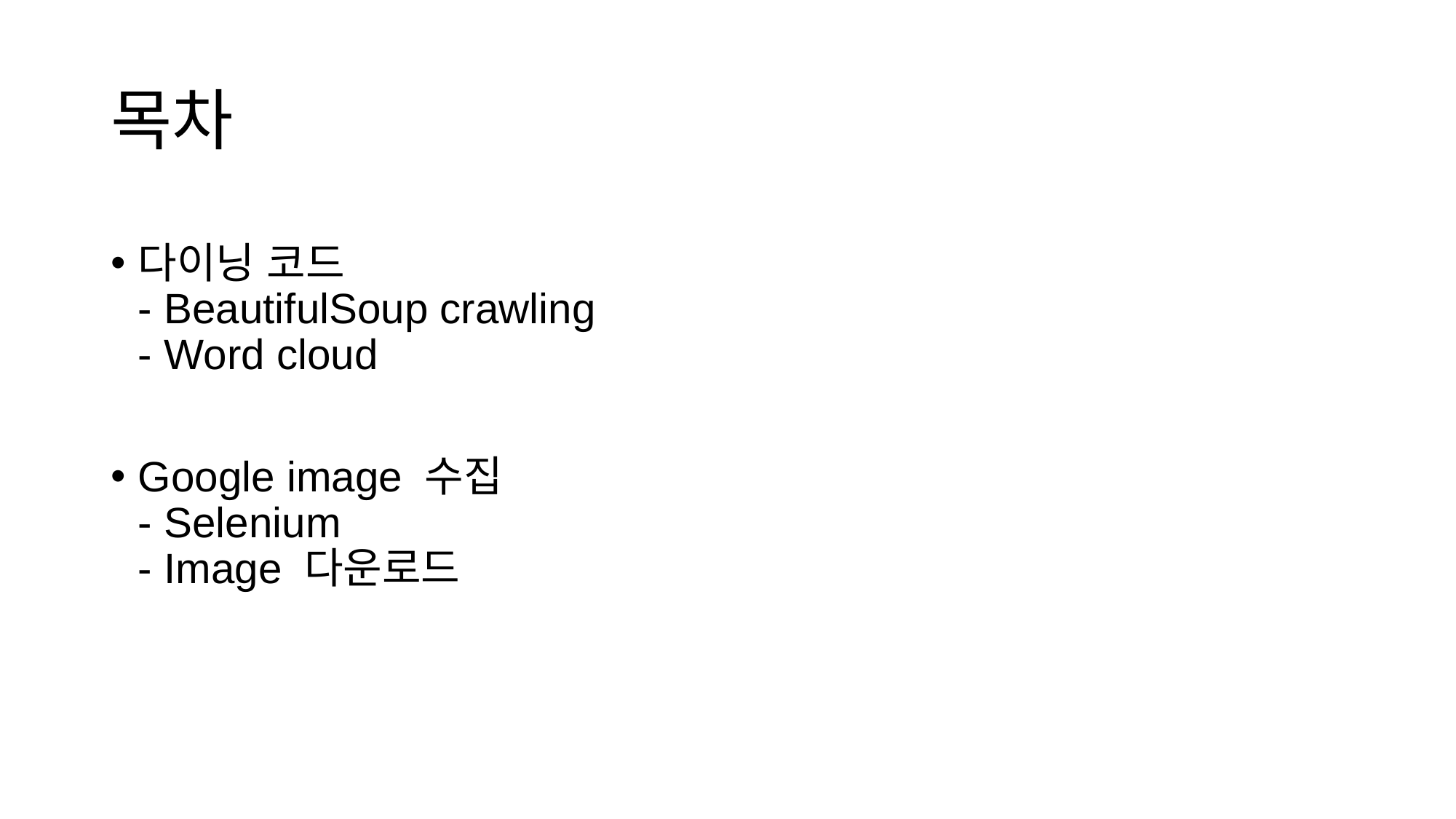

# 목차
다이닝 코드
- BeautifulSoup crawling
- Word cloud

Google image 수집
- Selenium
- Image 다운로드